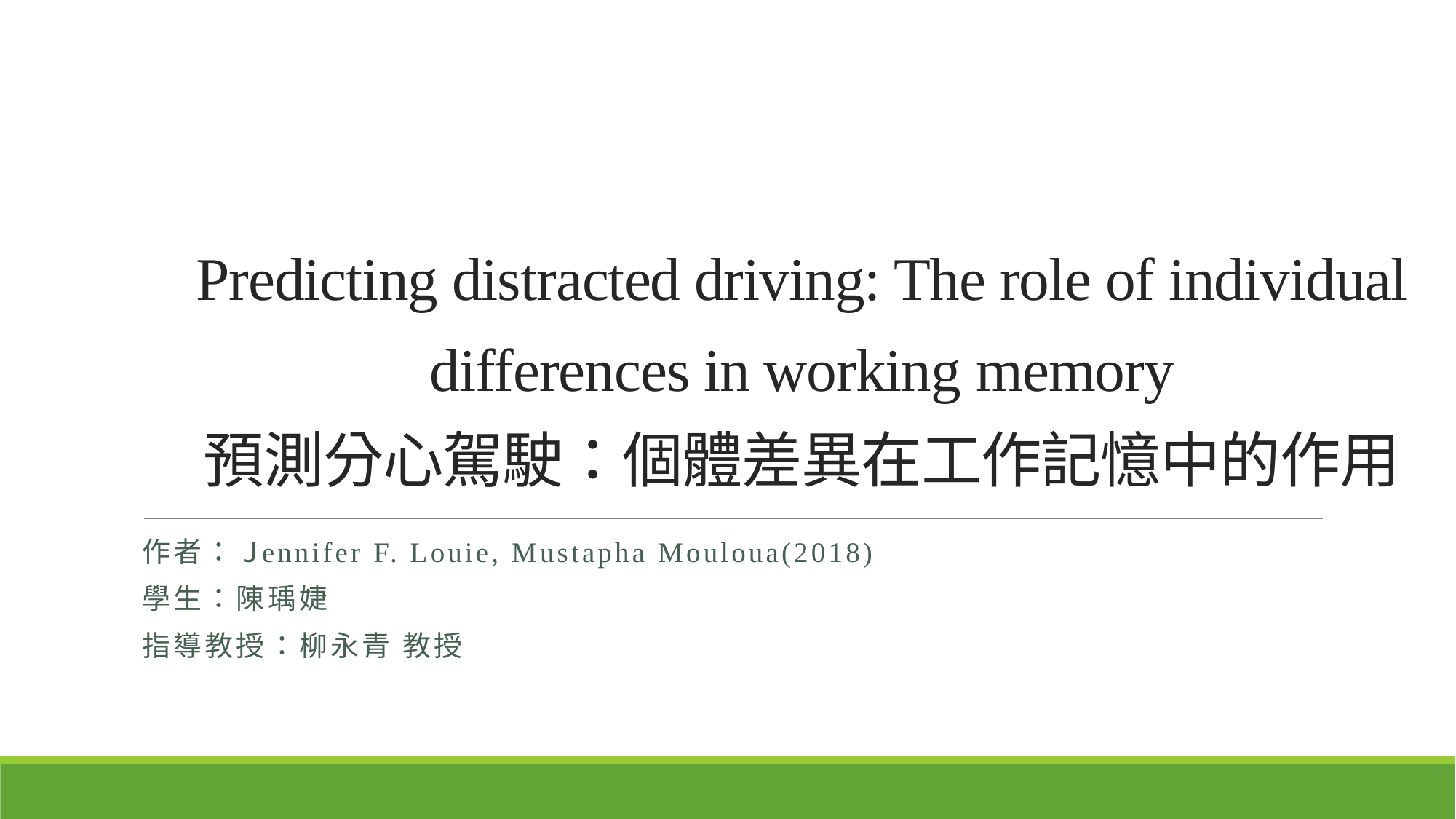

# Predicting distracted driving: The role of individual differences in working memory 預測分心駕駛：個體差異在工作記憶中的作用
作者：Jennifer F. Louie, Mustapha Mouloua(2018)
學生：陳瑀婕
指導教授：柳永青 教授